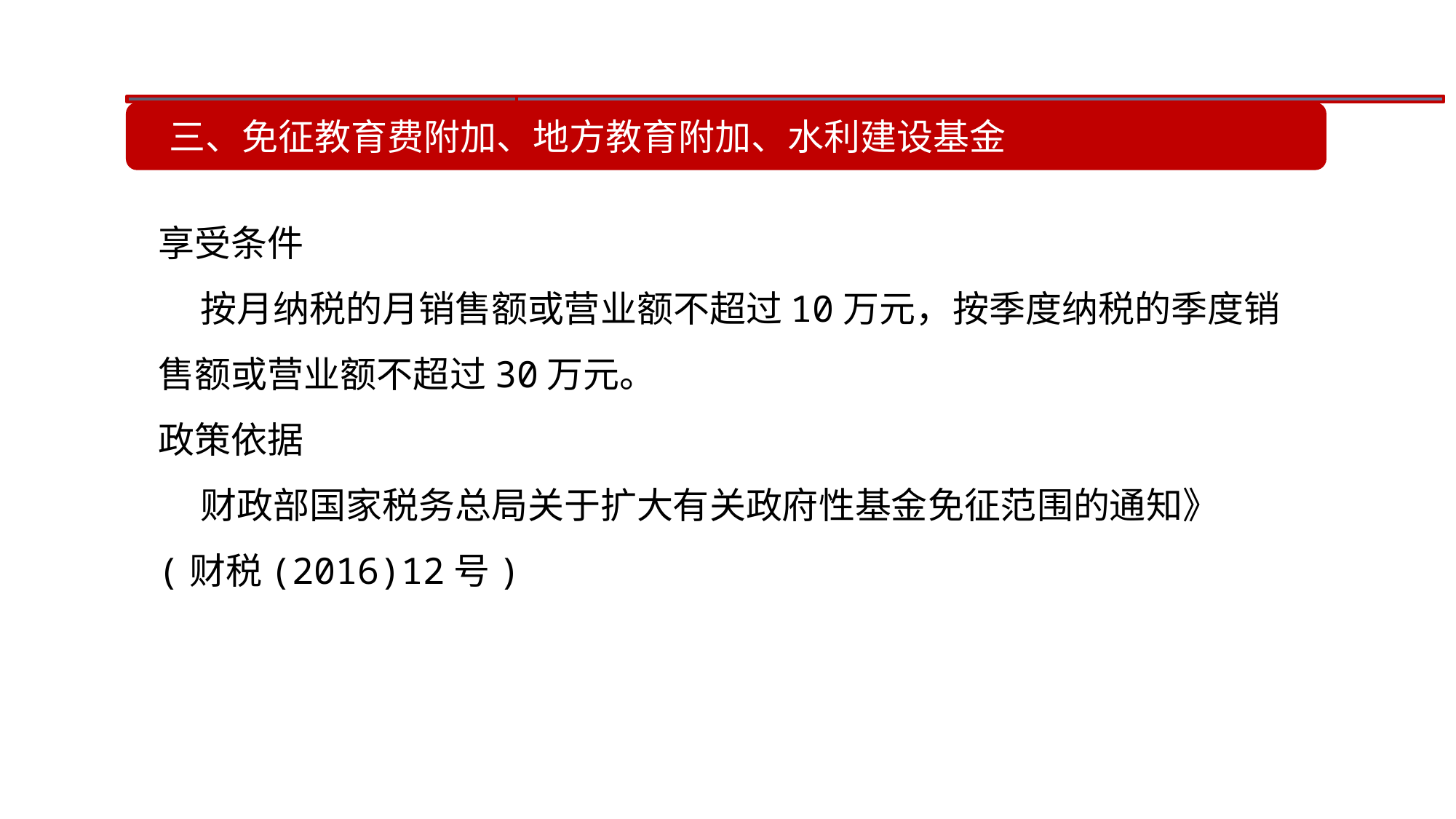

三、免征教育费附加、地方教育附加、水利建设基金
享受条件
    按月纳税的月销售额或营业额不超过10万元，按季度纳税的季度销售额或营业额不超过30万元。
政策依据
    财政部国家税务总局关于扩大有关政府性基金免征范围的通知》(财税(2016)12号)